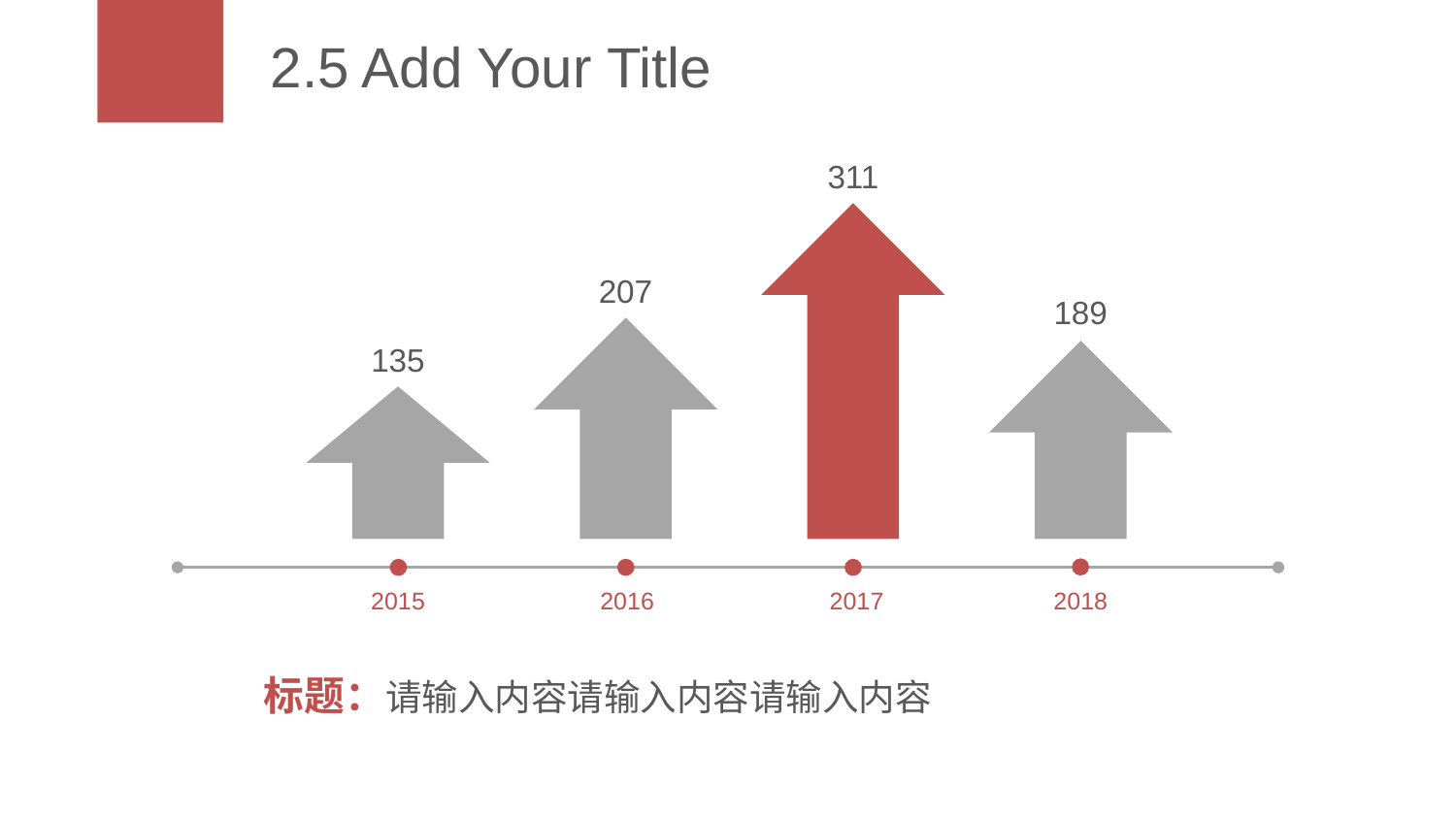

# 2.5 Add Your Title
311
207

189
135

2015
2016
2017
2018
标题：请输入内容请输入内容请输入内容